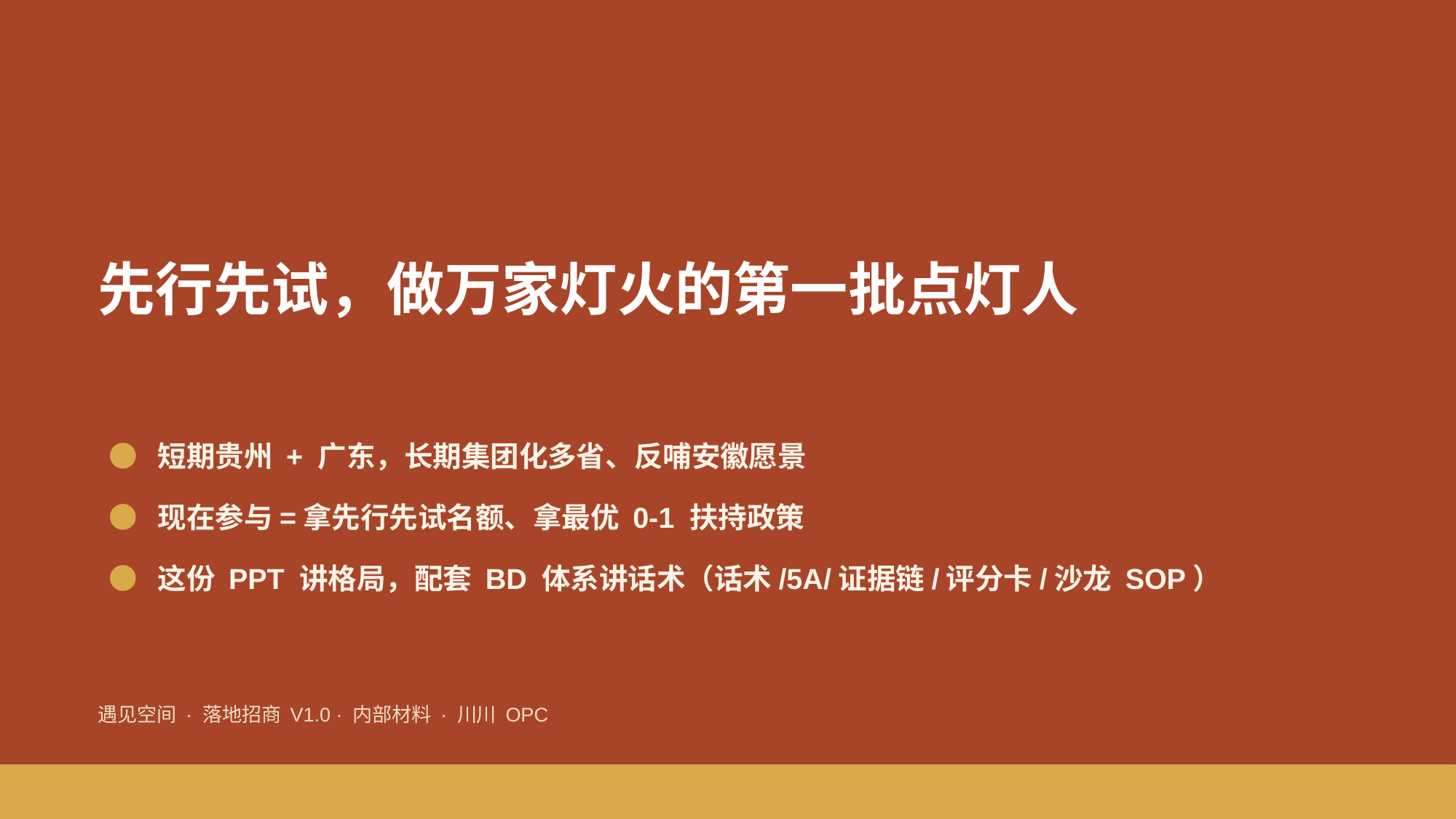

先行先试，做万家灯火的第一批点灯人
●  短期贵州 + 广东，长期集团化多省、反哺安徽愿景
●  现在参与=拿先行先试名额、拿最优 0-1 扶持政策
●  这份 PPT 讲格局，配套 BD 体系讲话术（话术/5A/证据链/评分卡/沙龙 SOP）
遇见空间 · 落地招商 V1.0 · 内部材料 · 川川 OPC